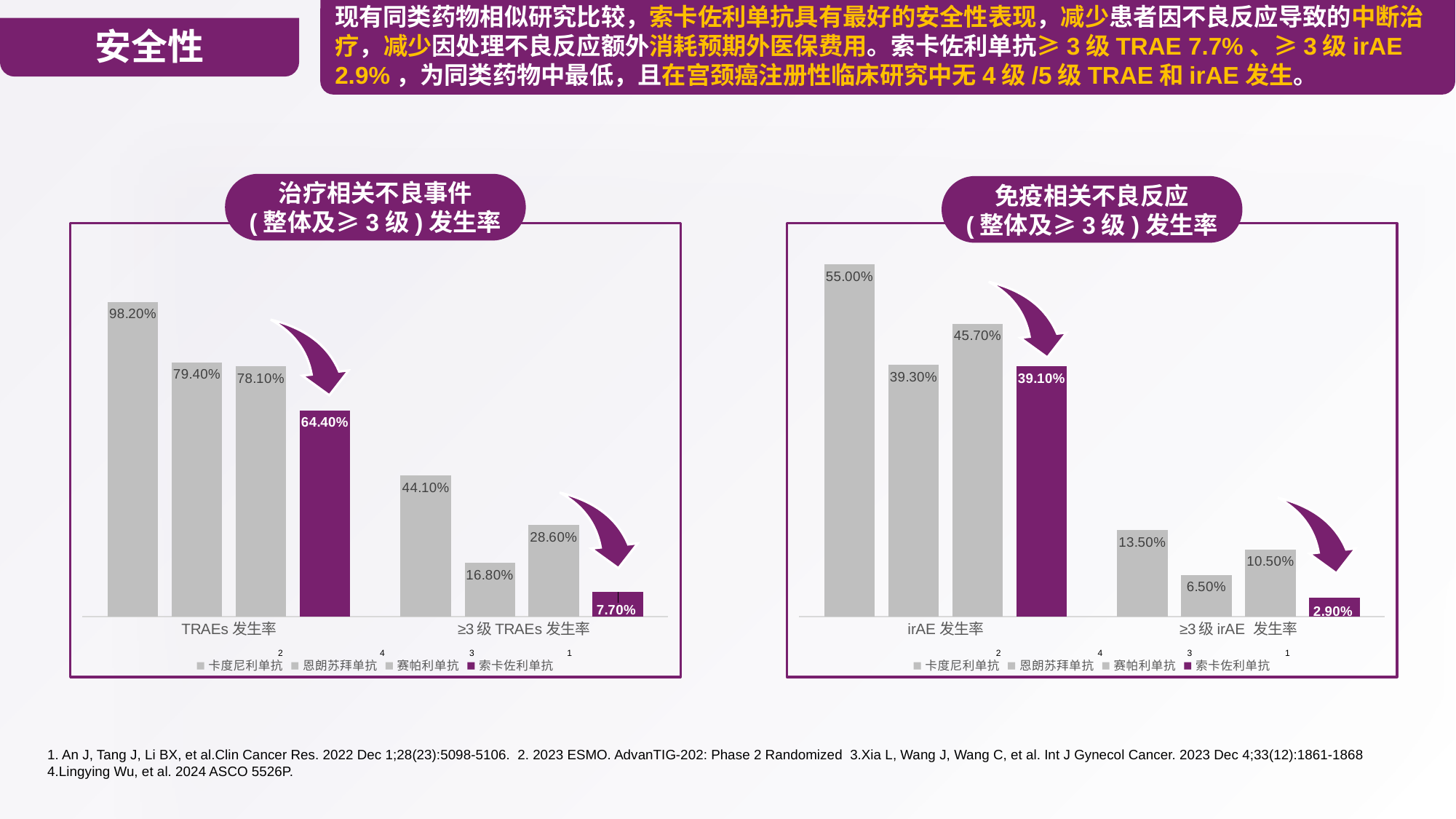

安全性
现有同类药物相似研究比较，索卡佐利单抗具有最好的安全性表现，减少患者因不良反应导致的中断治疗，减少因处理不良反应额外消耗预期外医保费用。索卡佐利单抗≥3级TRAE 7.7%、≥3级irAE 2.9%，为同类药物中最低，且在宫颈癌注册性临床研究中无4级/5级TRAE和irAE发生。
治疗相关不良事件
(整体及≥3级)发生率
免疫相关不良反应
(整体及≥3级)发生率

### Chart

| Category | 卡度尼利单抗 | 恩朗苏拜单抗 | 赛帕利单抗 | 索卡佐利单抗 |
|---|---|---|---|---|
| TRAEs发生率 | 0.982 | 0.794 | 0.781 | 0.644 |
|  ≥3级TRAEs发生率 | 0.441 | 0.168 | 0.286 | 0.077 |

### Chart

| Category | 卡度尼利单抗 | 恩朗苏拜单抗 | 赛帕利单抗 | 索卡佐利单抗 |
|---|---|---|---|---|
| irAE发生率 | 0.55 | 0.393 | 0.457 | 0.391 |
| ≥3级irAE 发生率 | 0.135 | 0.065 | 0.105 | 0.029 |

4
3
4
2
1
3
2
1
1. An J, Tang J, Li BX, et al.Clin Cancer Res. 2022 Dec 1;28(23):5098-5106.  2. 2023 ESMO. AdvanTIG-202: Phase 2 Randomized  3.Xia L, Wang J, Wang C, et al. Int J Gynecol Cancer. 2023 Dec 4;33(12):1861-1868 4.Lingying Wu, et al. 2024 ASCO 5526P.